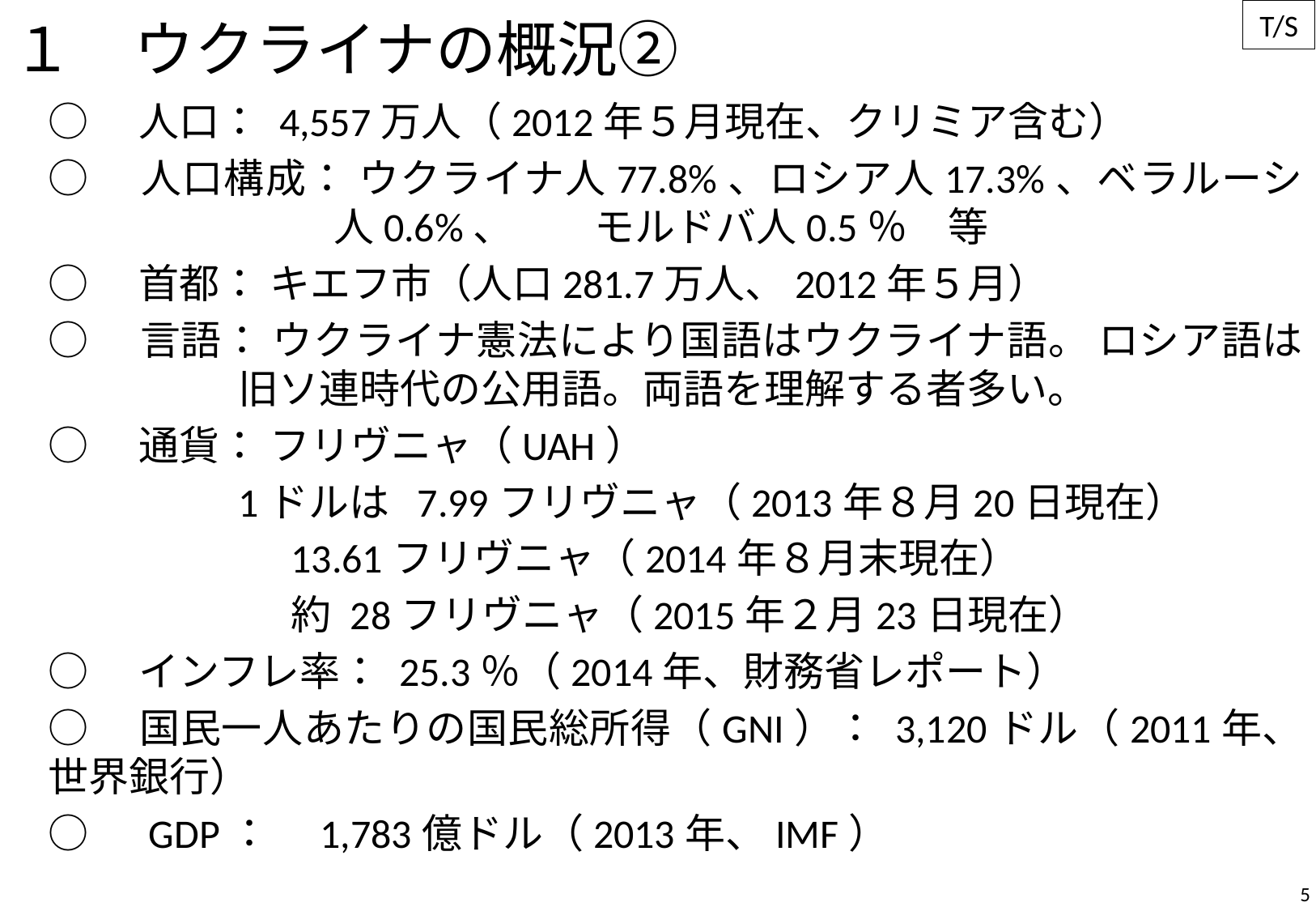

# １　ウクライナの概況②
○　人口： 4,557万人（2012年５月現在、クリミア含む）
○　人口構成： ウクライナ人77.8%、ロシア人17.3%、ベラルーシ人0.6%、　　モルドバ人0.5％　等
○　首都： キエフ市（人口281.7万人、2012年５月）
○　言語： ウクライナ憲法により国語はウクライナ語。 ロシア語は旧ソ連時代の公用語。両語を理解する者多い。
○　通貨： フリヴニャ（UAH）
1ドルは  7.99フリヴニャ（2013年８月20日現在）
	13.61フリヴニャ（2014年８月末現在）
	約 28フリヴニャ（2015年２月23日現在）
○　インフレ率： 25.3％（2014年、財務省レポート）
○　国民一人あたりの国民総所得（GNI）： 3,120ドル（2011年、世界銀行）
○　GDP：　1,783億ドル（2013年、IMF）
5